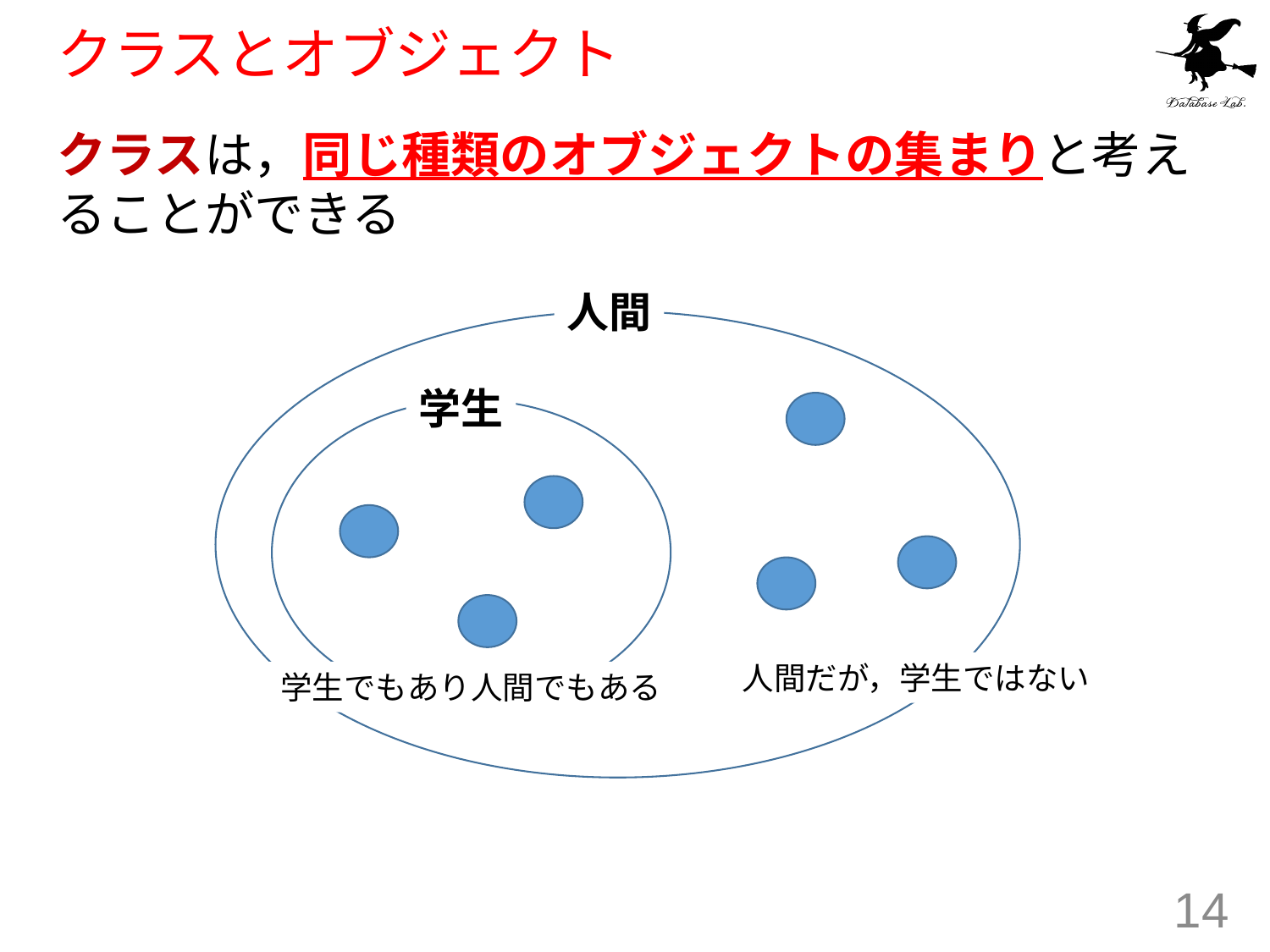

# クラスとオブジェクト
クラスは，同じ種類のオブジェクトの集まりと考えることができる
人間

学生

人間だが，学生ではない
学生でもあり人間でもある
14